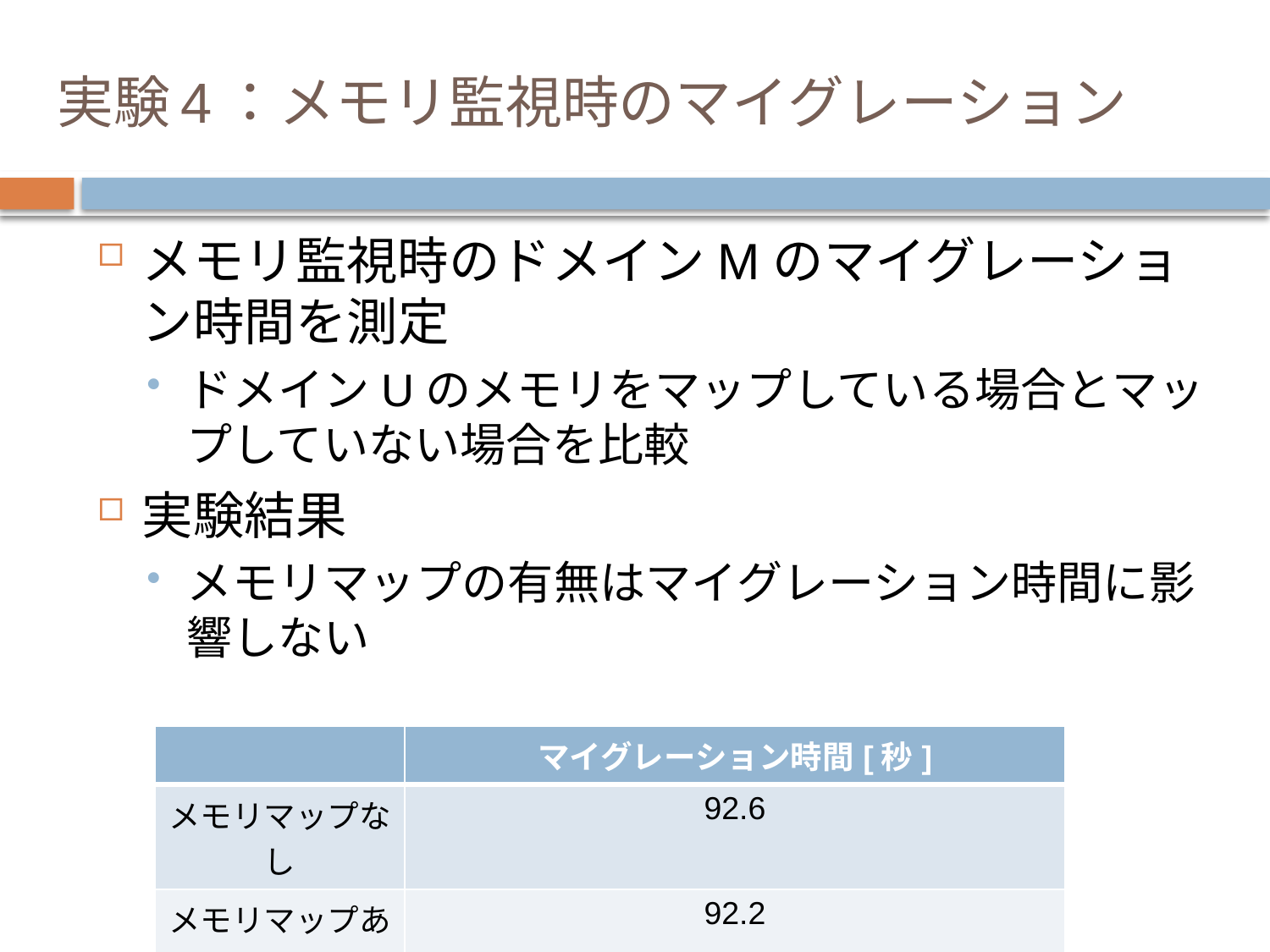

# 実験4：メモリ監視時のマイグレーション
メモリ監視時のドメインMのマイグレーション時間を測定
ドメインUのメモリをマップしている場合とマップしていない場合を比較
実験結果
メモリマップの有無はマイグレーション時間に影響しない

|  | マイグレーション時間[秒] |
| --- | --- |
| メモリマップなし | 92.6 |
| メモリマップあり | 92.2 |